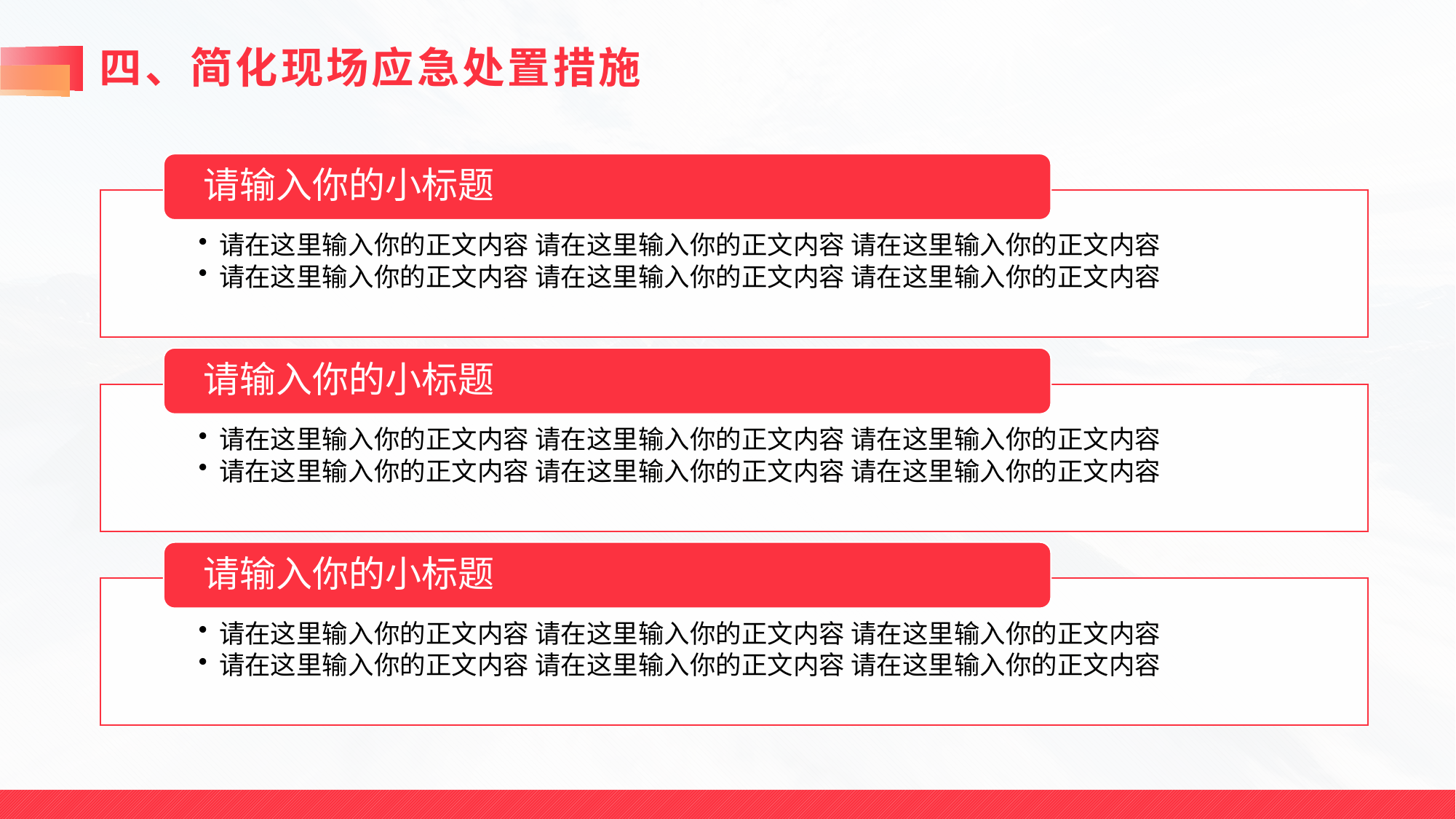

# 四、简化现场应急处置措施
请在这里输入你的正文内容 请在这里输入你的正文内容 请在这里输入你的正文内容
请在这里输入你的正文内容 请在这里输入你的正文内容 请在这里输入你的正文内容
请输入你的小标题
请在这里输入你的正文内容 请在这里输入你的正文内容 请在这里输入你的正文内容
请在这里输入你的正文内容 请在这里输入你的正文内容 请在这里输入你的正文内容
请输入你的小标题
请在这里输入你的正文内容 请在这里输入你的正文内容 请在这里输入你的正文内容
请在这里输入你的正文内容 请在这里输入你的正文内容 请在这里输入你的正文内容
请输入你的小标题
46